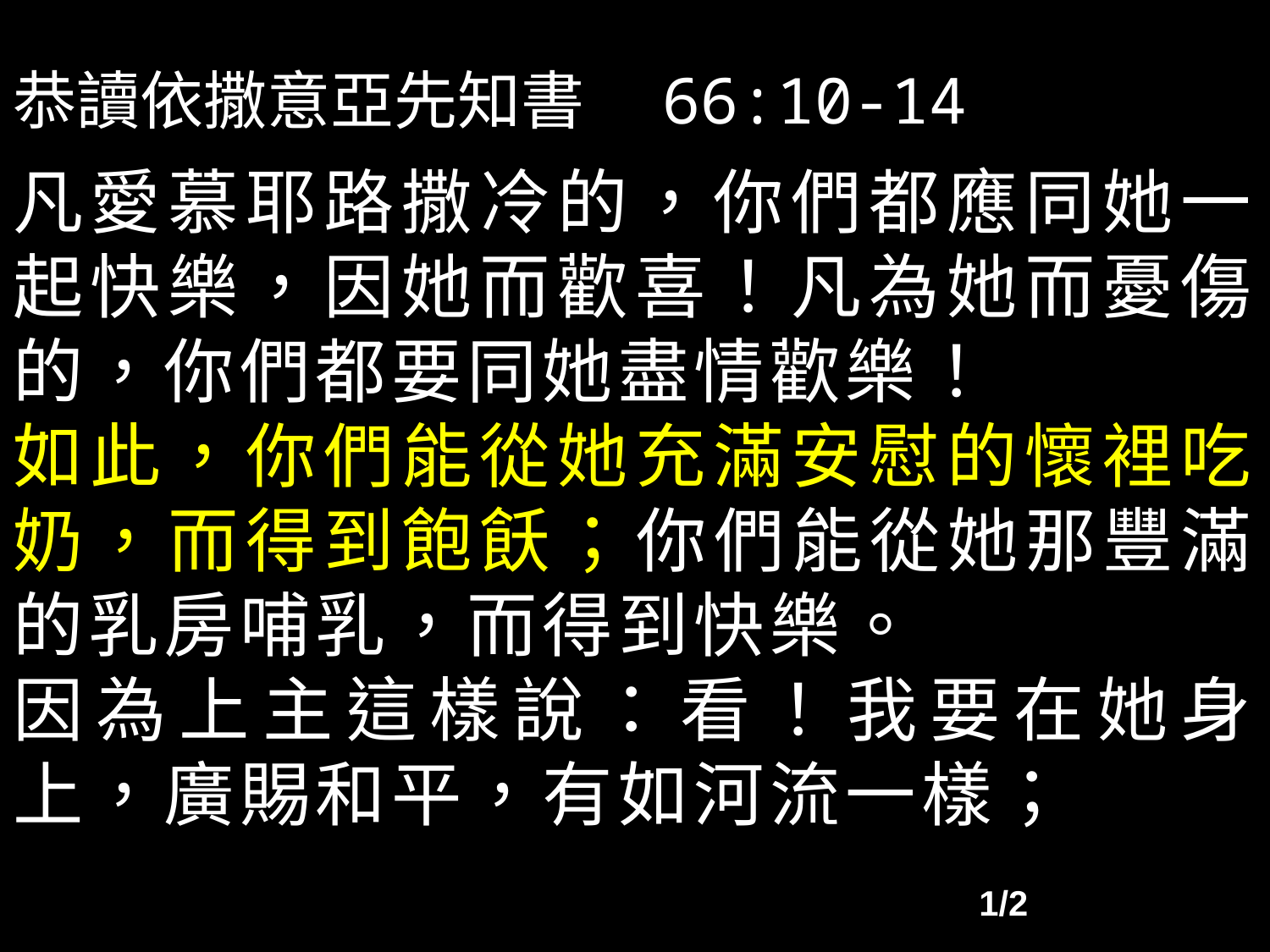

恭讀依撒意亞先知書　66:10-14
凡愛慕耶路撒冷的，你們都應同她一起快樂，因她而歡喜！凡為她而憂傷的，你們都要同她盡情歡樂！
如此，你們能從她充滿安慰的懷裡吃奶，而得到飽飫；你們能從她那豐滿的乳房哺乳，而得到快樂。
因為上主這樣說：看！我要在她身上，廣賜和平，有如河流一樣；
1/2